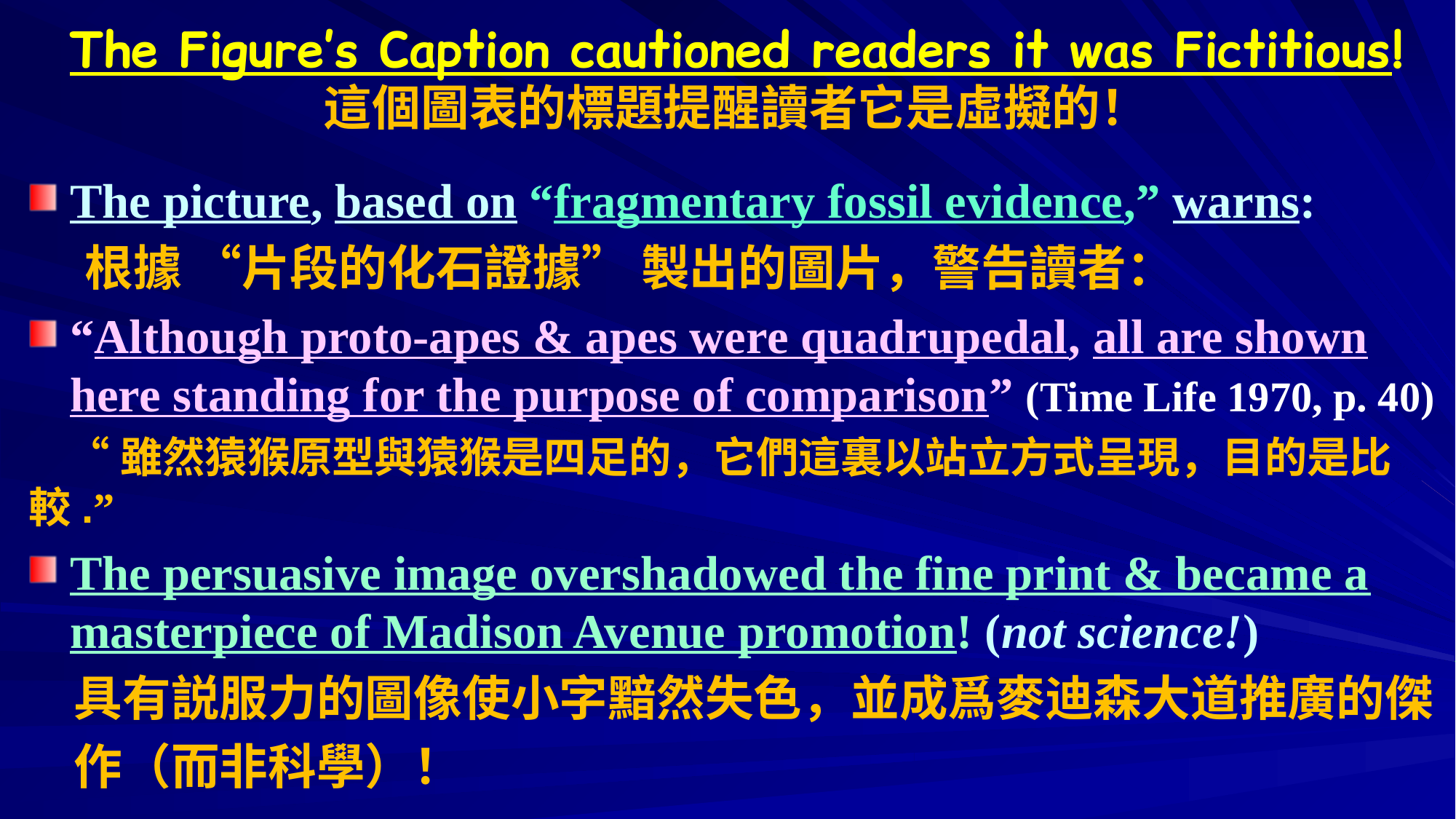

# The Figure’s Caption cautioned readers it was Fictitious! 這個圖表的標題提醒讀者它是虛擬的！
The picture, based on “fragmentary fossil evidence,” warns:
    根據 “片段的化石證據” 製出的圖片，警告讀者：
“Although proto-apes & apes were quadrupedal, all are shown here standing for the purpose of comparison” (Time Life 1970, p. 40)
    “雖然猿猴原型與猿猴是四足的，它們這裏以站立方式呈現，目的是比較.”
The persuasive image overshadowed the fine print & became a masterpiece of Madison Avenue promotion! (not science!)
   具有説服力的圖像使小字黯然失色，並成爲麥迪森大道推廣的傑
   作（而非科學）！